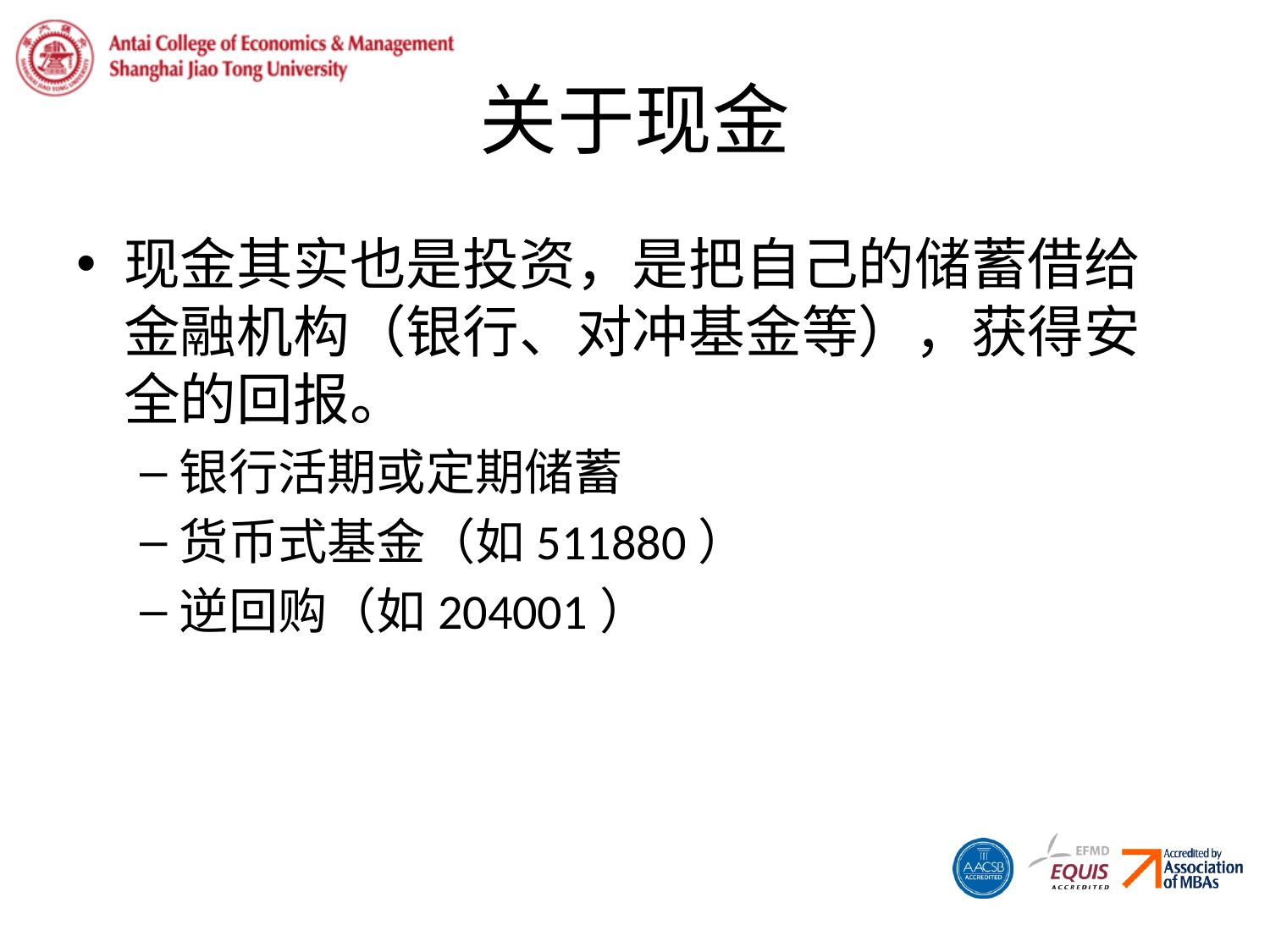

# 关于现金
现金其实也是投资，是把自己的储蓄借给金融机构（银行、对冲基金等），获得安全的回报。
银行活期或定期储蓄
货币式基金（如511880）
逆回购（如204001）